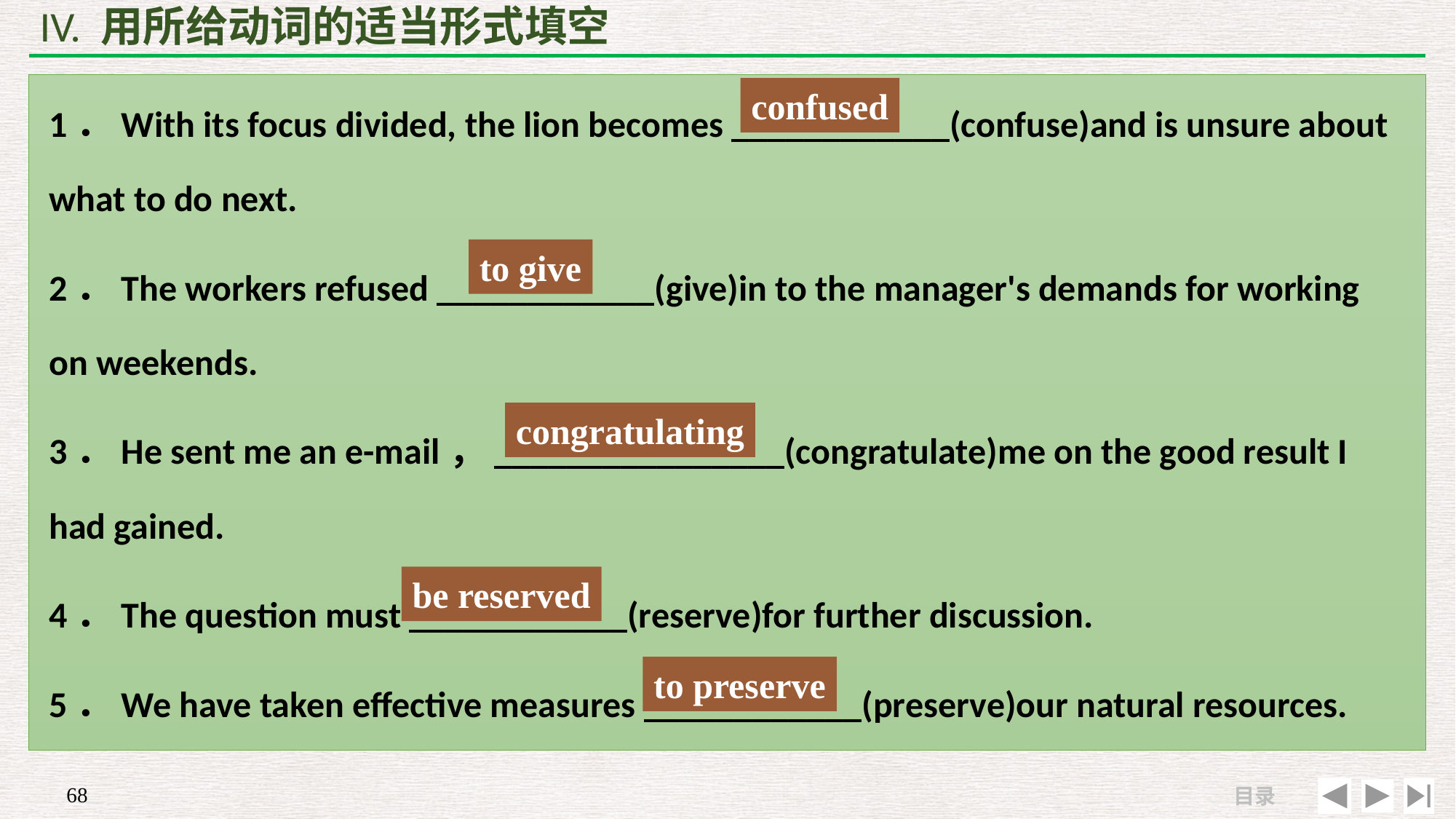

# IV. 用所给动词的适当形式填空
1．With its focus divided, the lion becomes ____________(confuse)and is unsure about what to do next.
2．The workers refused ____________(give)in to the manager's demands for working on weekends.
3．He sent me an e-mail，________________(congratulate)me on the good result I had gained.
4．The question must ____________(reserve)for further discussion.
5．We have taken effective measures ____________(preserve)our natural resources.

confused
to give
congratulating
be reserved
to preserve